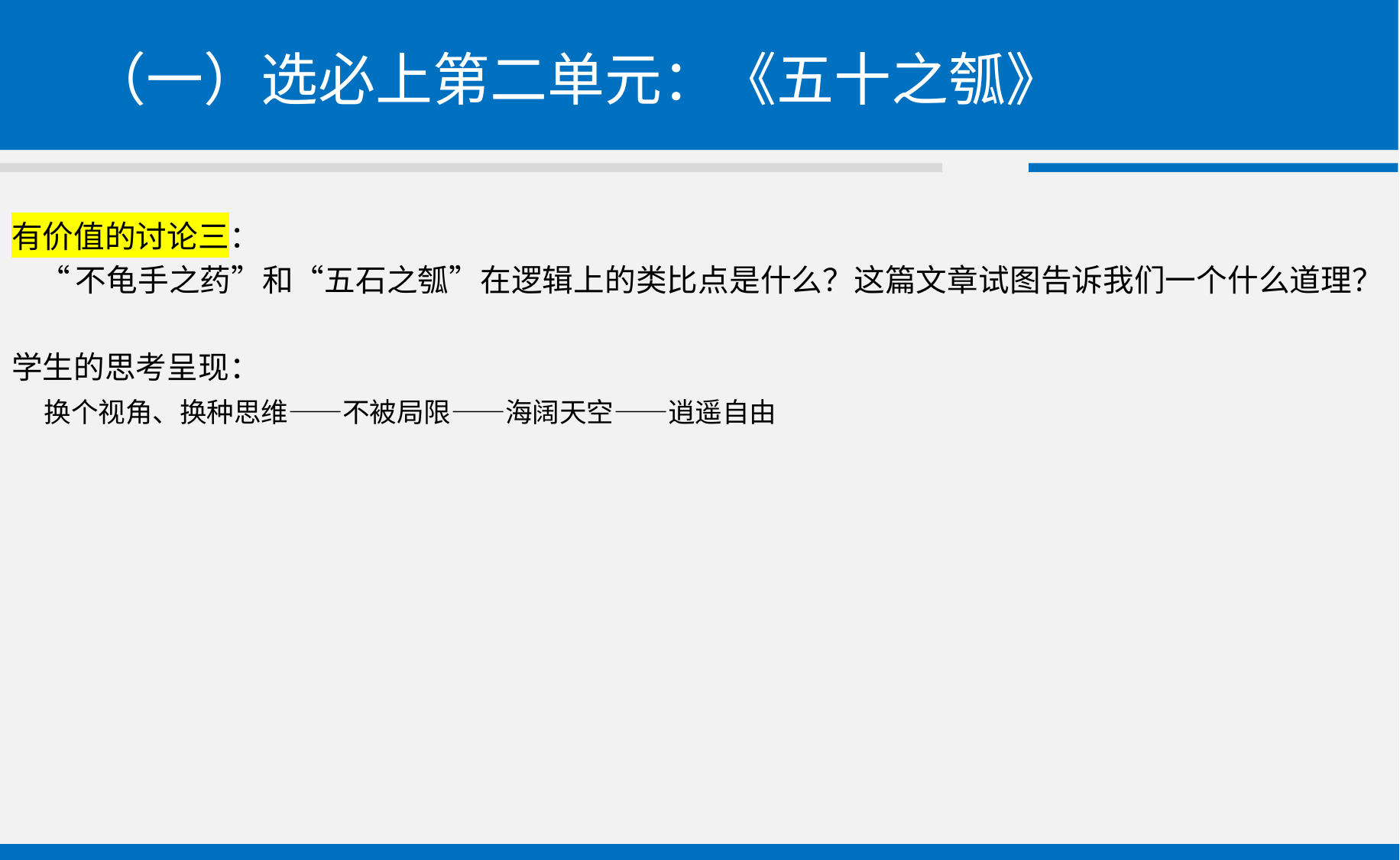

# （一）选必上第二单元：《五十之瓠》

有价值的讨论三：
    “不龟手之药”和“五石之瓠”在逻辑上的类比点是什么？这篇文章试图告诉我们一个什么道理？

学生的思考呈现：
    换个视角、换种思维——不被局限——海阔天空——逍遥自由